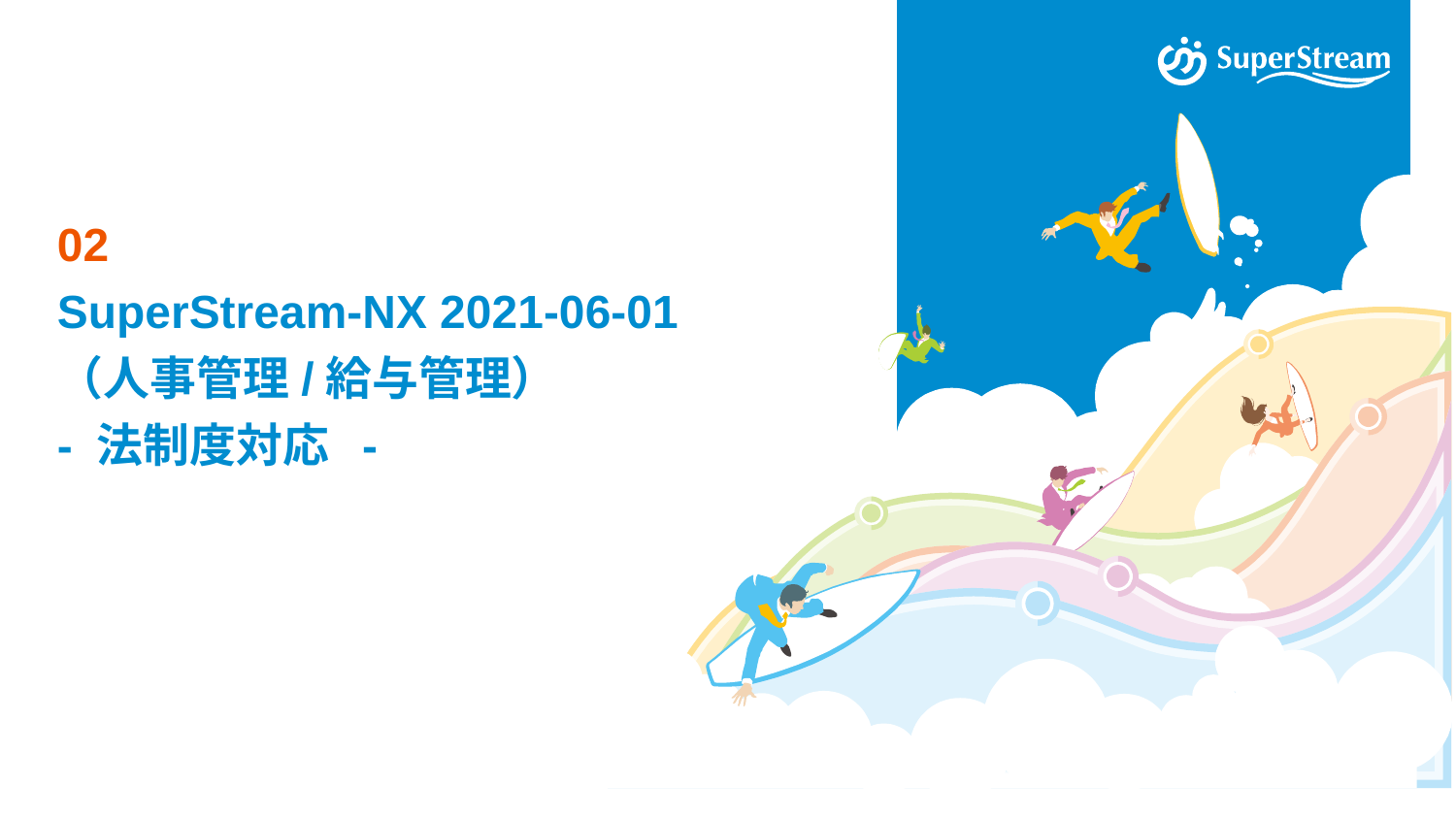

# 02 SuperStream-NX 2021-06-01 （人事管理/給与管理） - 法制度対応  -
©SuperStream Inc. All rights reserved.